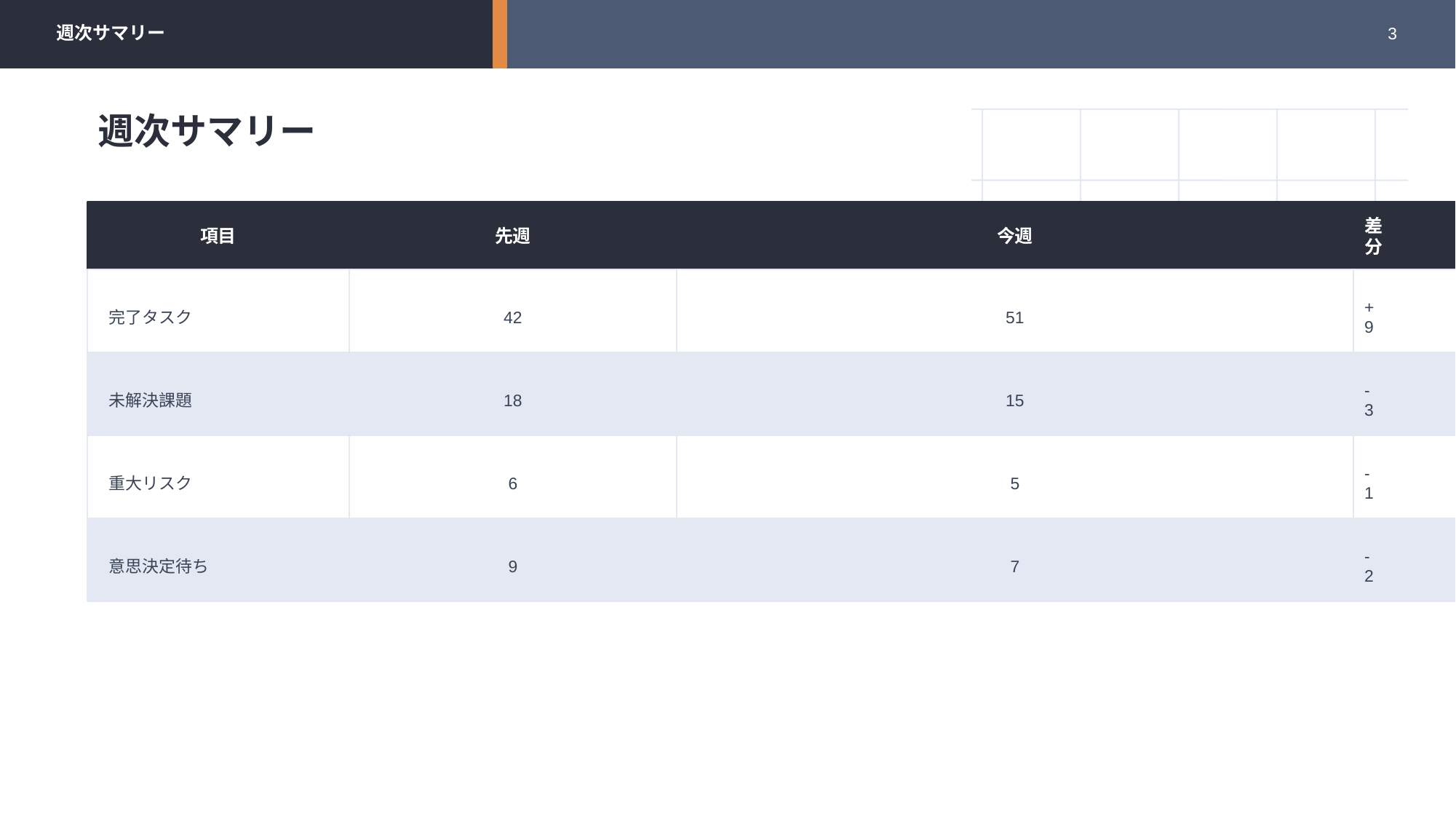

週次サマリー
3
週次サマリー

項目
先週
今週
差分

完了タスク
42
51
+9

未解決課題
18
15
-3

重大リスク
6
5
-1

意思決定待ち
9
7
-2